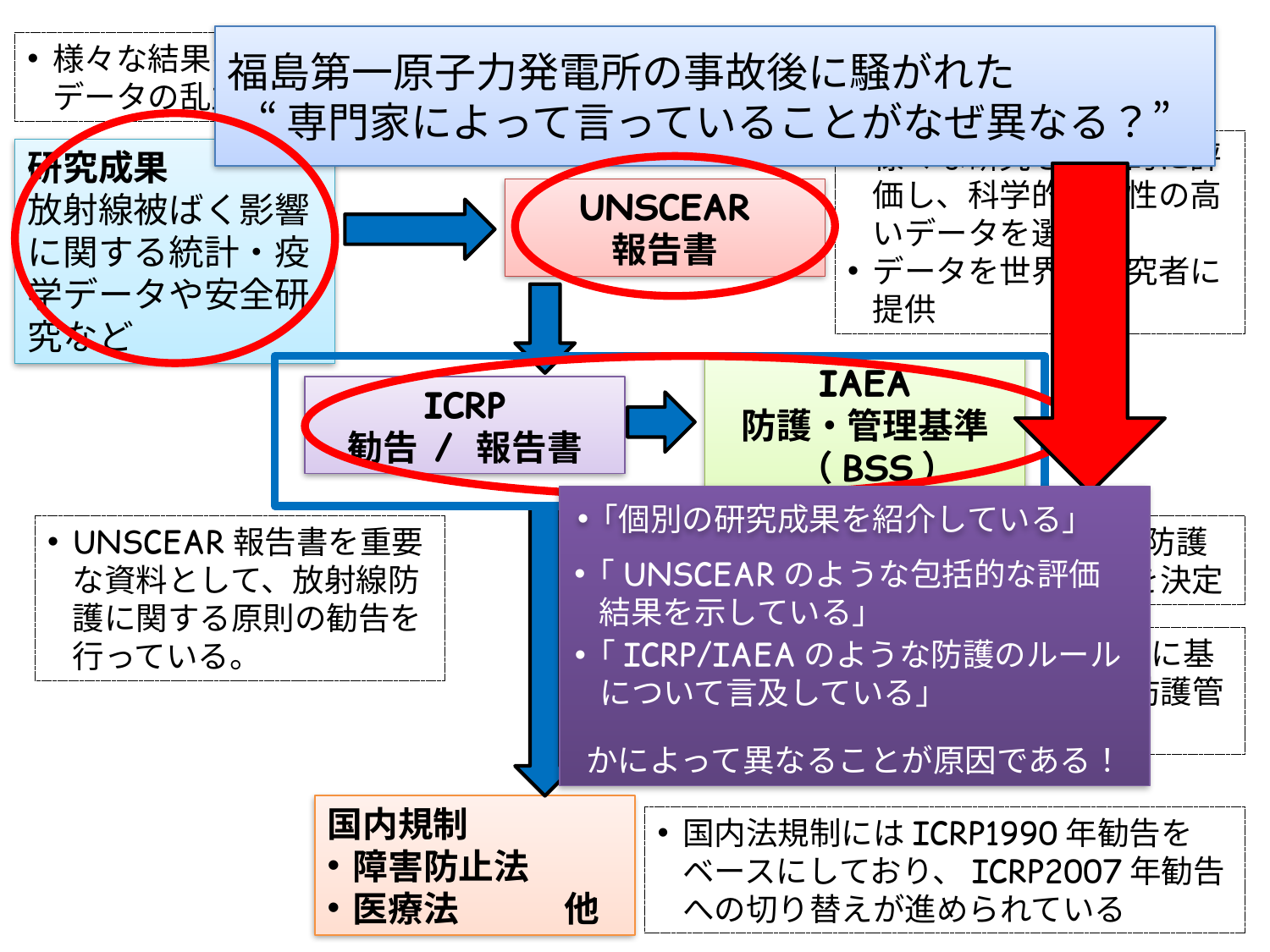

# 放射線防護の国際的枠組み
福島第一原子力発電所の事故後に騒がれた
“専門家によって言っていることがなぜ異なる？”
様々な結果を示すデータの乱立

様々な研究を包括的に評価し、科学的信頼性の高いデータを選別！
データを世界の研究者に提供
研究成果
放射線被ばく影響に関する統計・疫学データや安全研究など

UNSCEAR
報告書

IAEA
防護・管理基準（BSS）

ICRP
勧告 / 報告書

｢個別の研究成果を紹介している｣
UNSCEAR報告書を重要な資料として、放射線防護に関する原則の勧告を行っている。
ICRPの勧告を元に、防護の具体的な安全基準を決定
｢UNSCEARのような包括的な評価結果を示している｣

ICRP、IAEAの提案する基準に基づいて各国においての放射線防護管理規制が作られている
｢ICRP/IAEAのような防護のルールについて言及している｣
かによって異なることが原因である！
国内規制
障害防止法
医療法　　　他
国内法規制にはICRP1990年勧告をベースにしており、ICRP2007年勧告への切り替えが進められている